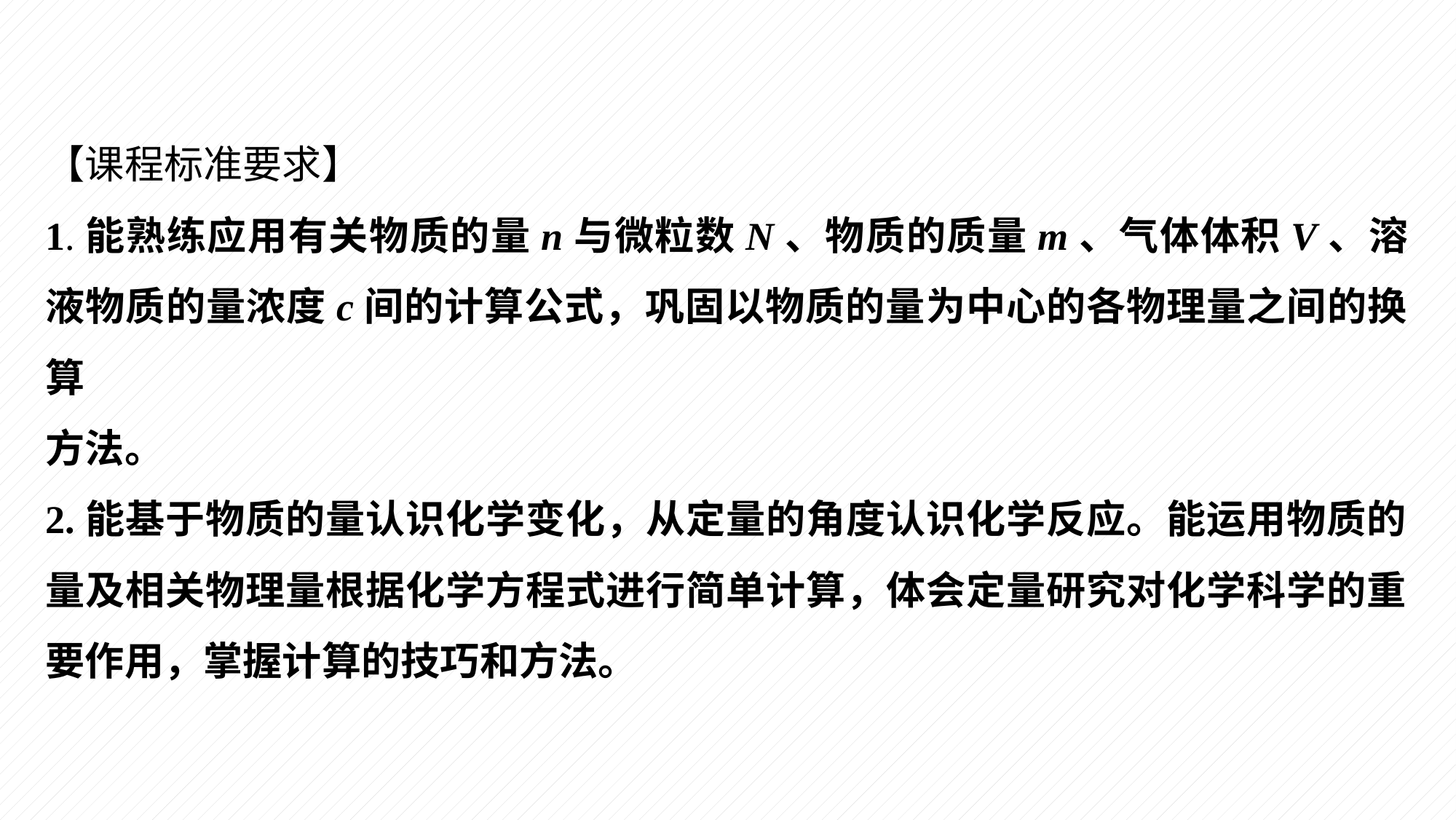

【课程标准要求】
1.能熟练应用有关物质的量n与微粒数N、物质的质量m、气体体积V、溶液物质的量浓度c间的计算公式，巩固以物质的量为中心的各物理量之间的换算
方法。
2.能基于物质的量认识化学变化，从定量的角度认识化学反应。能运用物质的量及相关物理量根据化学方程式进行简单计算，体会定量研究对化学科学的重要作用，掌握计算的技巧和方法。